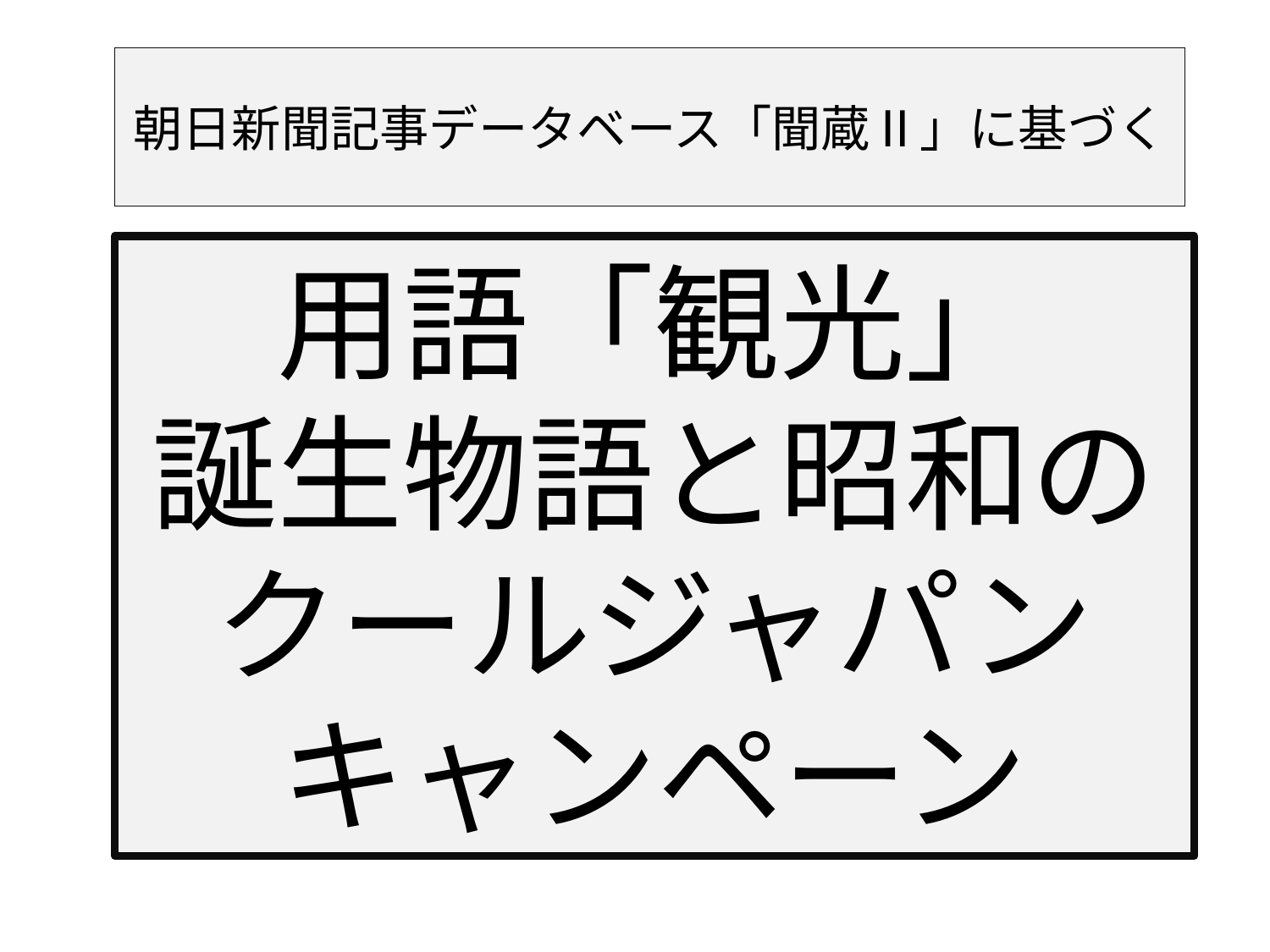

朝日新聞記事データベース「聞蔵Ⅱ」に基づく
# 用語「観光」 誕生物語と昭和のクールジャパンキャンペーン